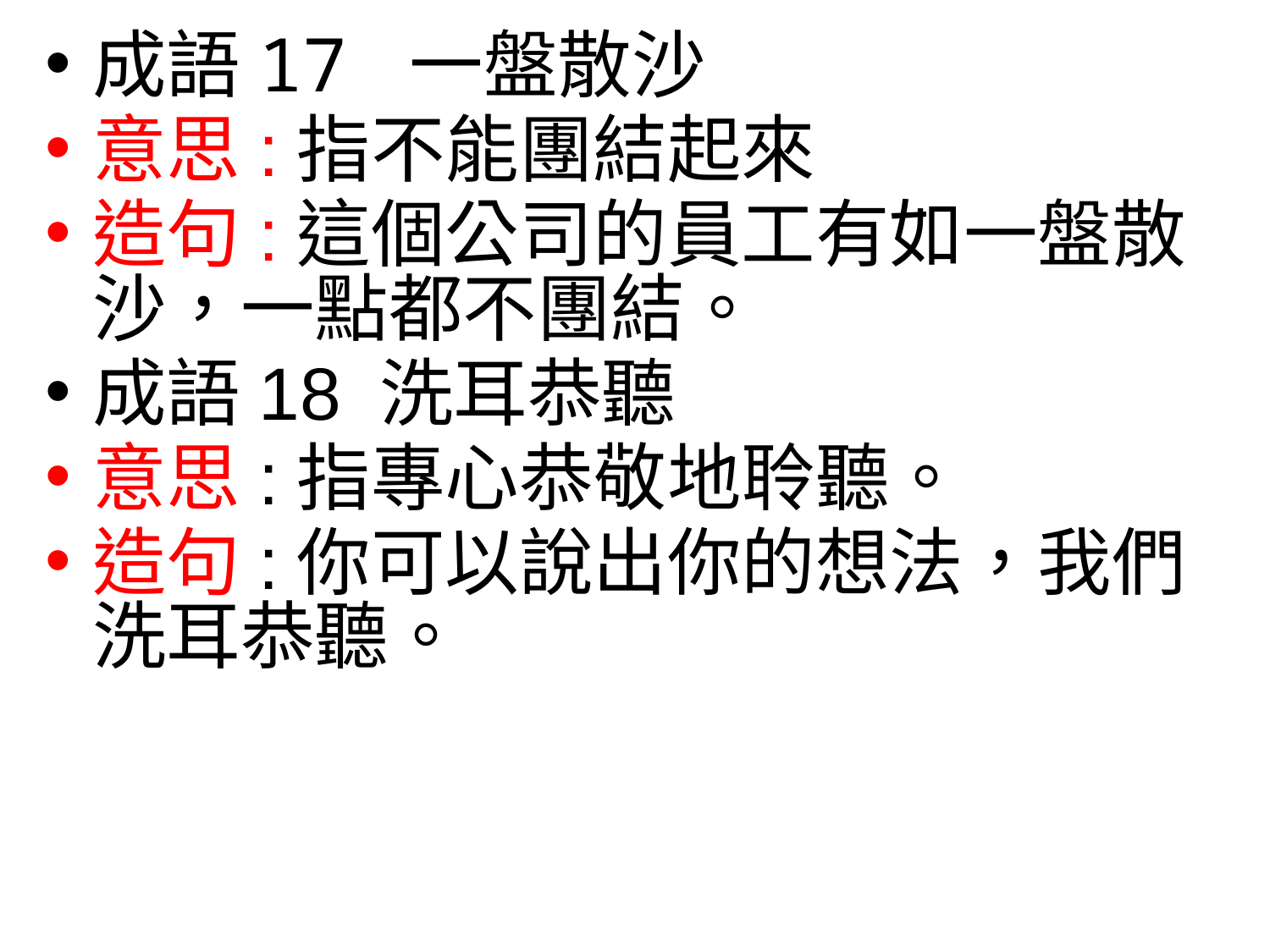

成語17 一盤散沙
意思:指不能團結起來
造句:這個公司的員工有如一盤散沙，一點都不團結。
成語18 洗耳恭聽
意思:指專心恭敬地聆聽。
造句:你可以說出你的想法，我們洗耳恭聽。